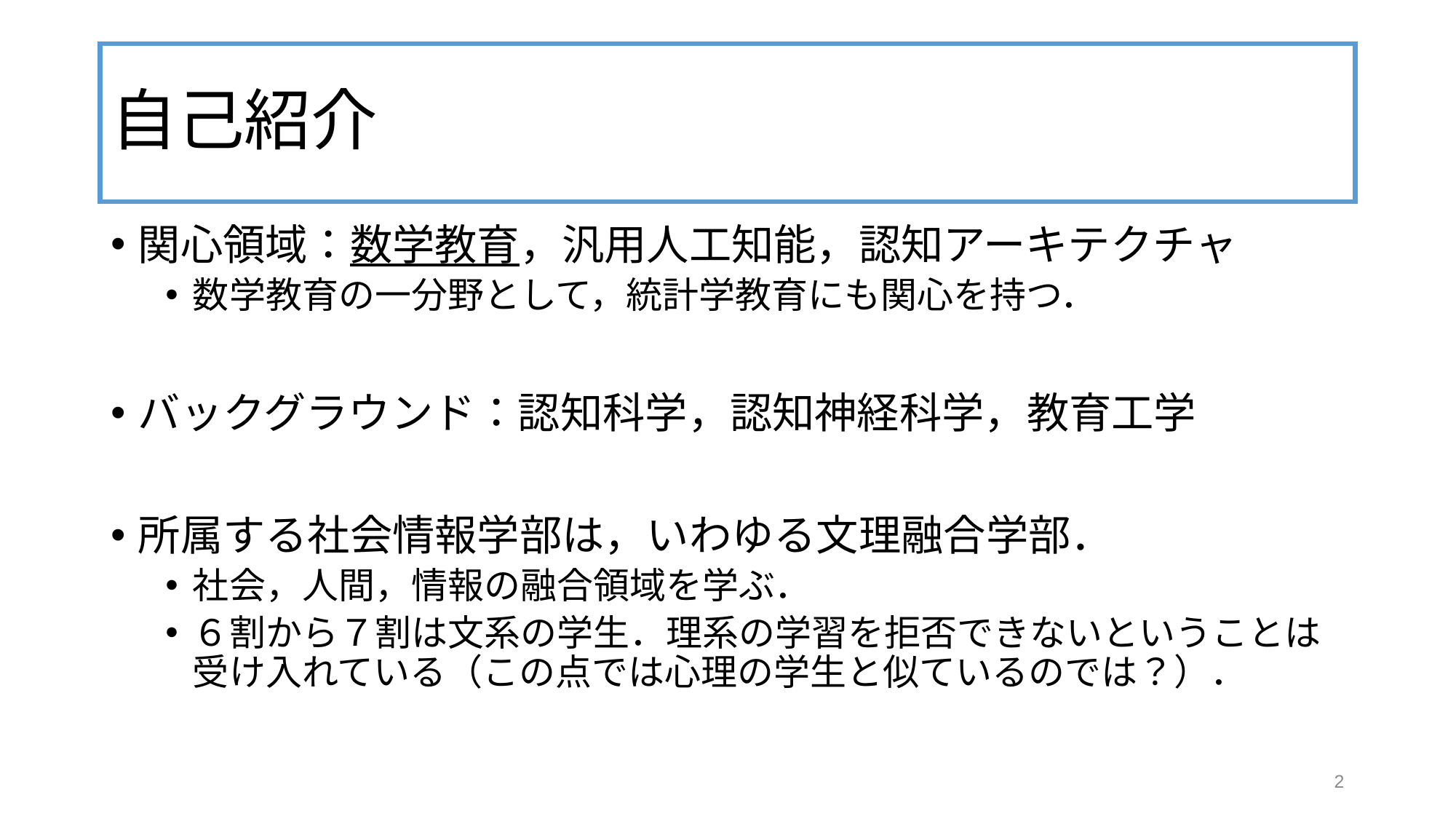

# 自己紹介
関心領域：数学教育，汎用人工知能，認知アーキテクチャ
数学教育の一分野として，統計学教育にも関心を持つ．

バックグラウンド：認知科学，認知神経科学，教育工学

所属する社会情報学部は，いわゆる文理融合学部．
社会，人間，情報の融合領域を学ぶ．
６割から７割は文系の学生．理系の学習を拒否できないということは受け入れている（この点では心理の学生と似ているのでは？）．
2